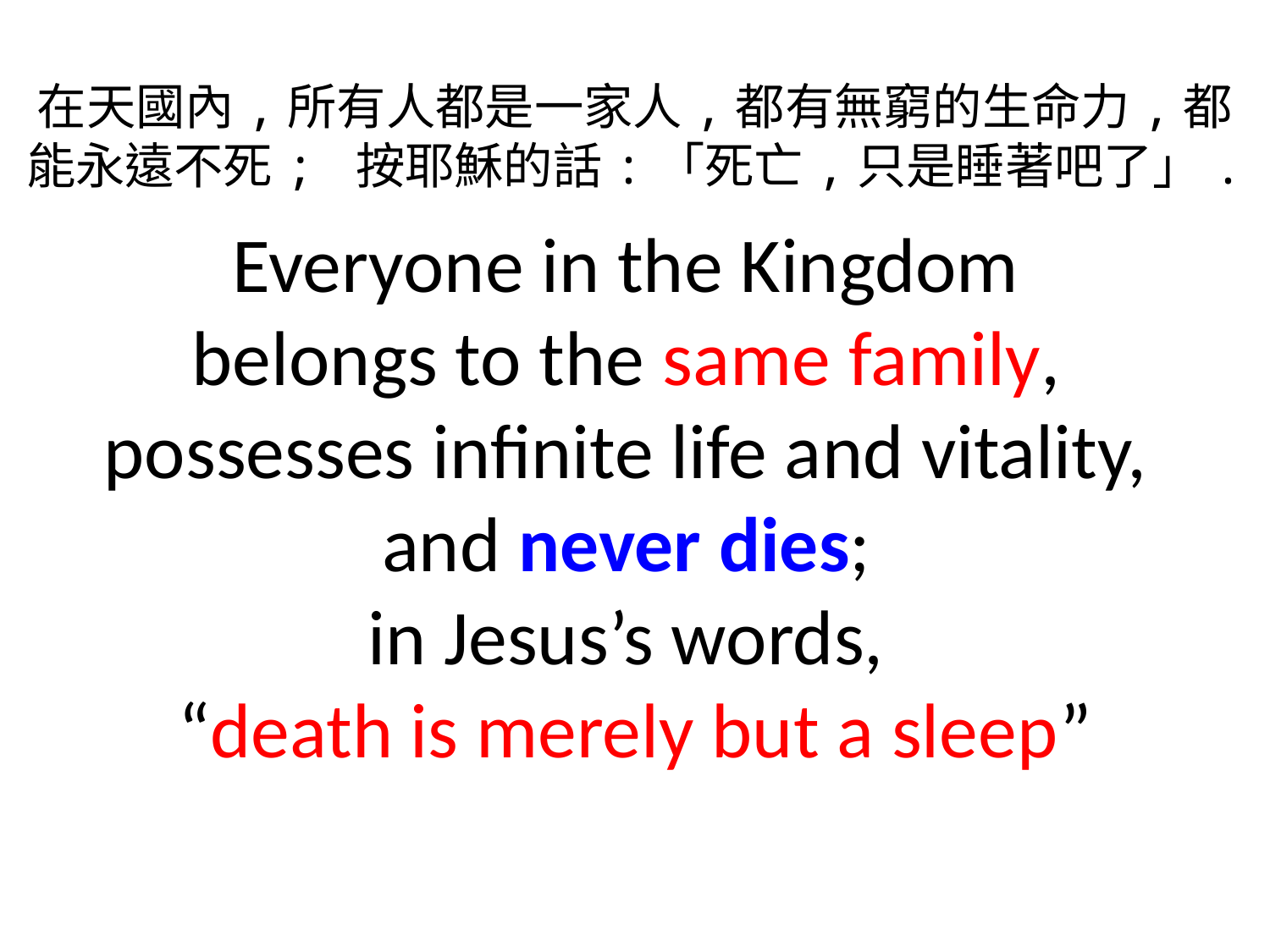

在天國內,所有人都是一家人,都有無窮的生命力,都能永遠不死; 按耶穌的話:「死亡,只是睡著吧了」.
Everyone in the Kingdom
belongs to the same family,
possesses infinite life and vitality,
and never dies;
in Jesus’s words,
“death is merely but a sleep”